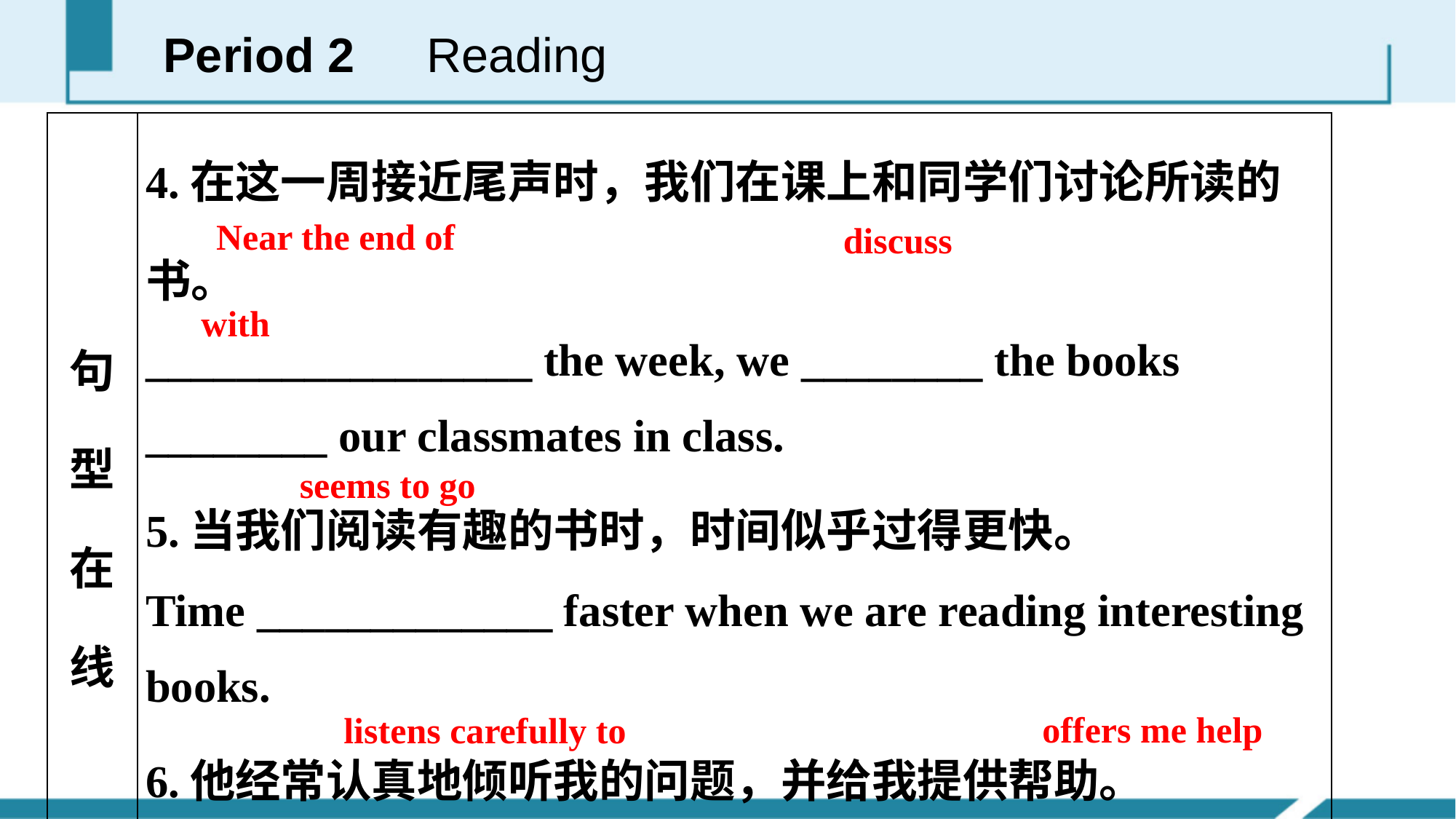

Period 2　Reading
| 句型在线 | 4.在这一周接近尾声时，我们在课上和同学们讨论所读的书。 \_\_\_\_\_\_\_\_\_\_\_\_\_\_\_\_\_ the week, we \_\_\_\_\_\_\_\_ the books \_\_\_\_\_\_\_\_ our classmates in class. 5.当我们阅读有趣的书时，时间似乎过得更快。 Time \_\_\_\_\_\_\_\_\_\_\_\_\_ faster when we are reading interesting books. 6.他经常认真地倾听我的问题，并给我提供帮助。 He often \_\_\_\_\_\_\_\_\_\_\_\_\_\_\_ my problems and \_\_\_\_\_\_\_\_\_\_\_\_. |
| --- | --- |
Near the end of
discuss
with
seems to go
offers me help
listens carefully to